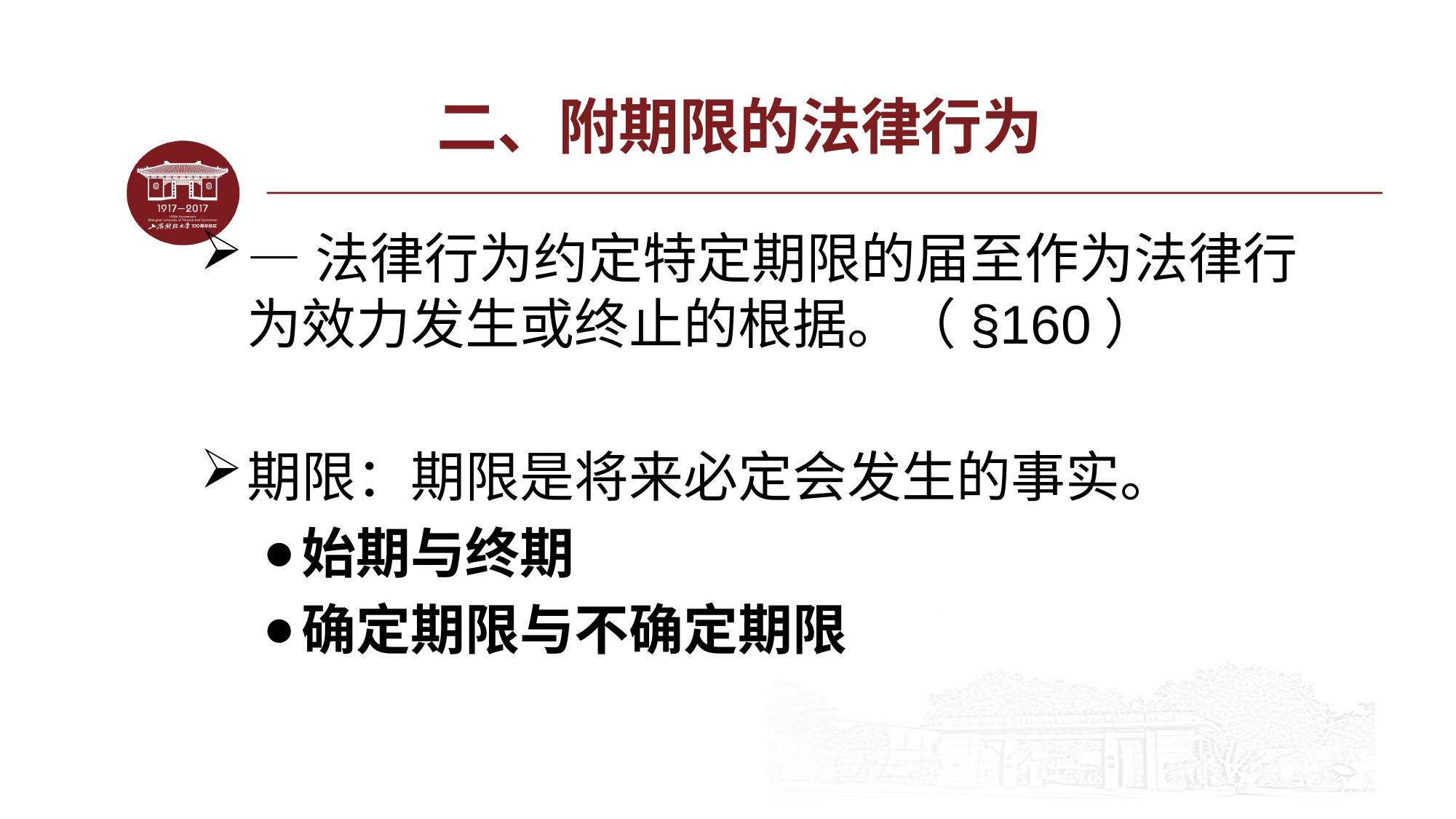

# 二、附期限的法律行为
—法律行为约定特定期限的届至作为法律行为效力发生或终止的根据。（§160）

期限：期限是将来必定会发生的事实。
始期与终期
确定期限与不确定期限